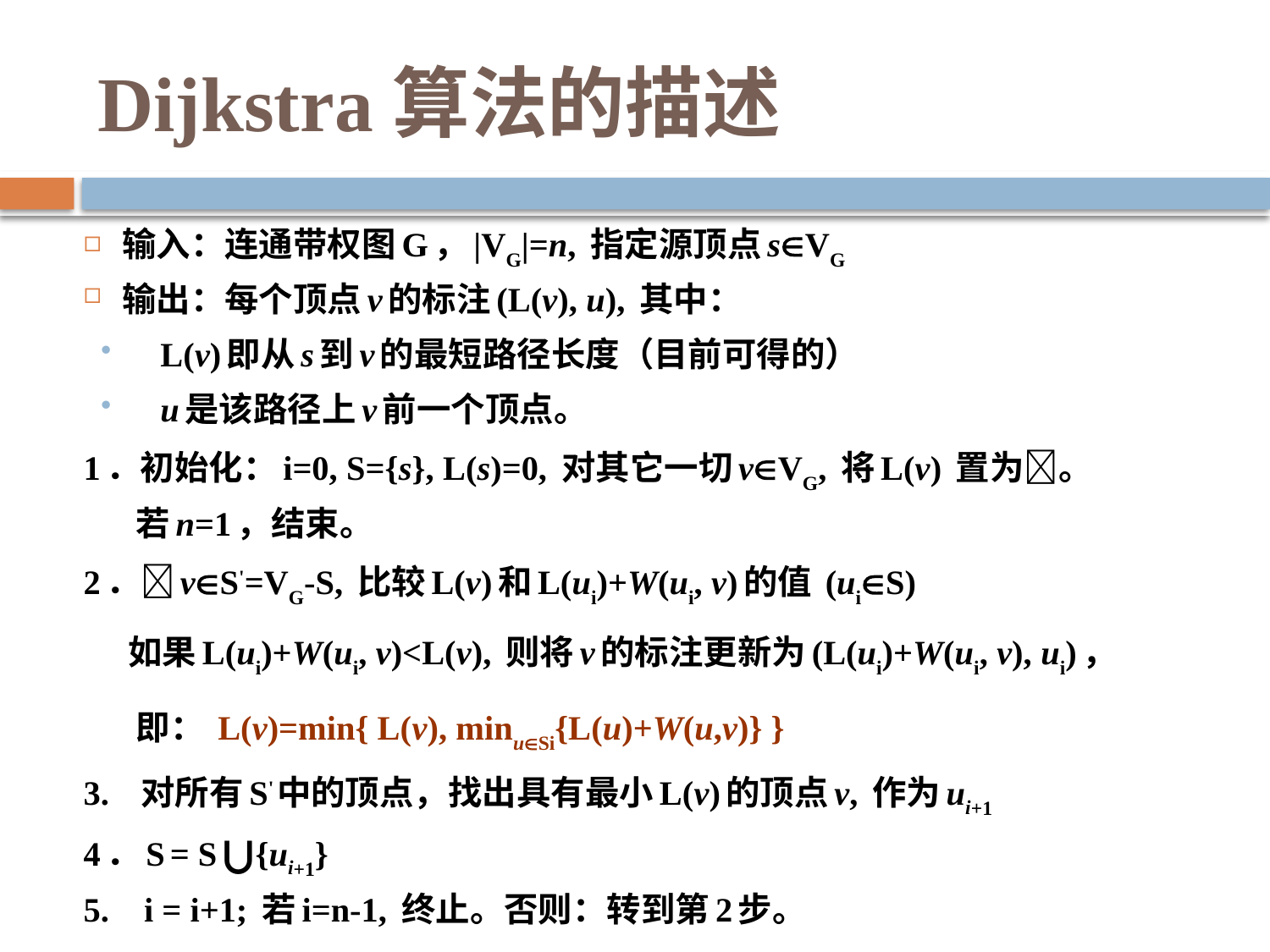

Dijkstra算法的描述
输入：连通带权图G，|VG|=n, 指定源顶点s∈VG
输出：每个顶点v的标注(L(v), u), 其中：
L(v)即从s到v的最短路径长度（目前可得的）
u是该路径上v前一个顶点。
1．初始化：i=0, S={s}, L(s)=0, 对其它一切v∈VG, 将L(v) 置为∞。
      若n=1，结束。
2．∀v∈S'=VG-S, 比较L(v)和L(ui)+W(ui, v)的值 (ui∈S)
     如果L(ui)+W(ui, v)<L(v), 则将v的标注更新为(L(ui)+W(ui, v), ui)，
      即： L(v)=min{ L(v), minu∈Si{L(u)+W(u,v)} }
3.   对所有S'中的顶点，找出具有最小L(v)的顶点v, 作为ui+1
4．S = S ⋃{ui+1}
5.    i = i+1; 若i=n-1, 终止。否则：转到第2步。